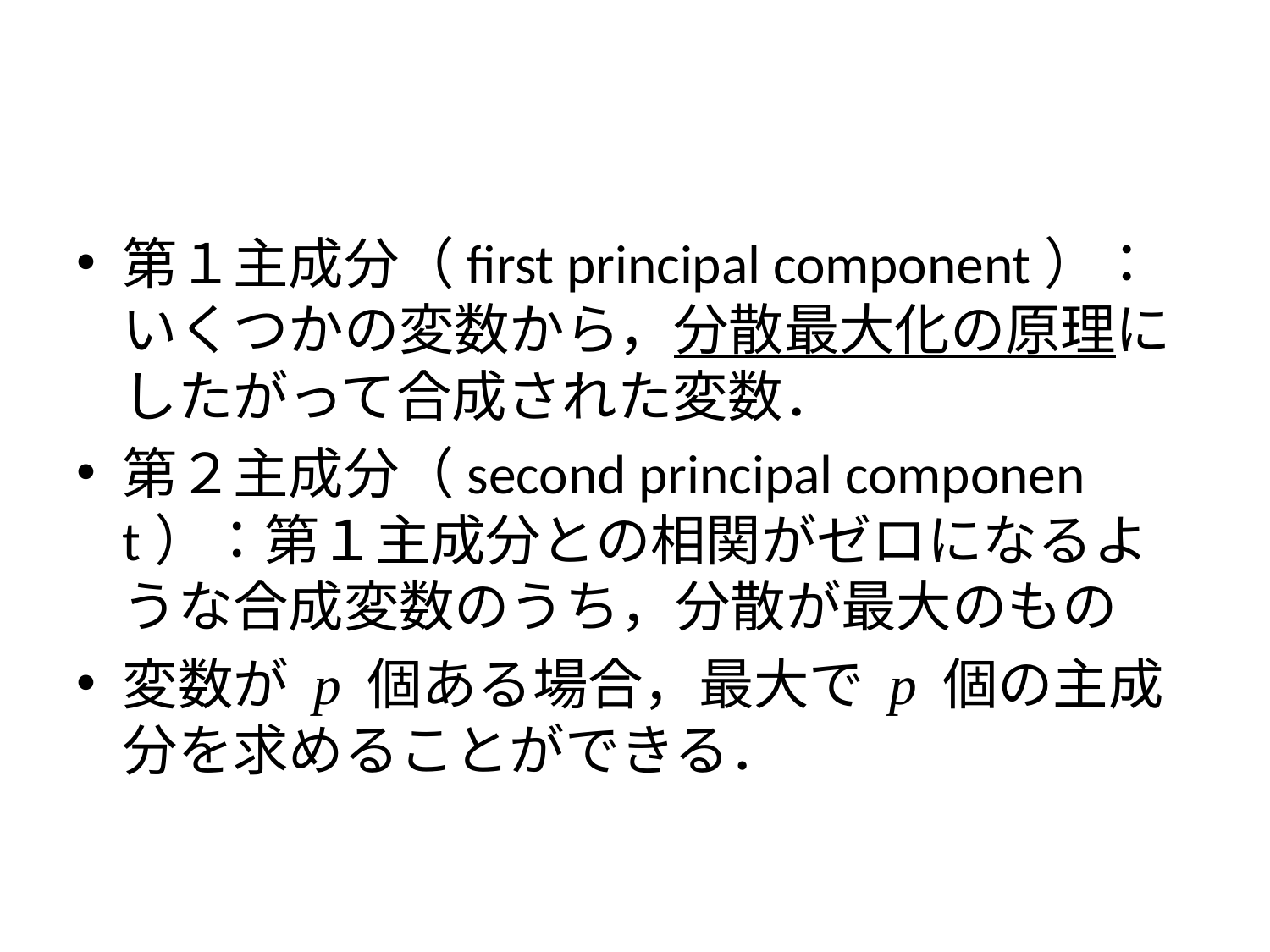

#
第１主成分（first principal component）：いくつかの変数から，分散最大化の原理にしたがって合成された変数．
第２主成分（second principal component）：第１主成分との相関がゼロになるような合成変数のうち，分散が最大のもの
変数が p 個ある場合，最大で p 個の主成分を求めることができる．